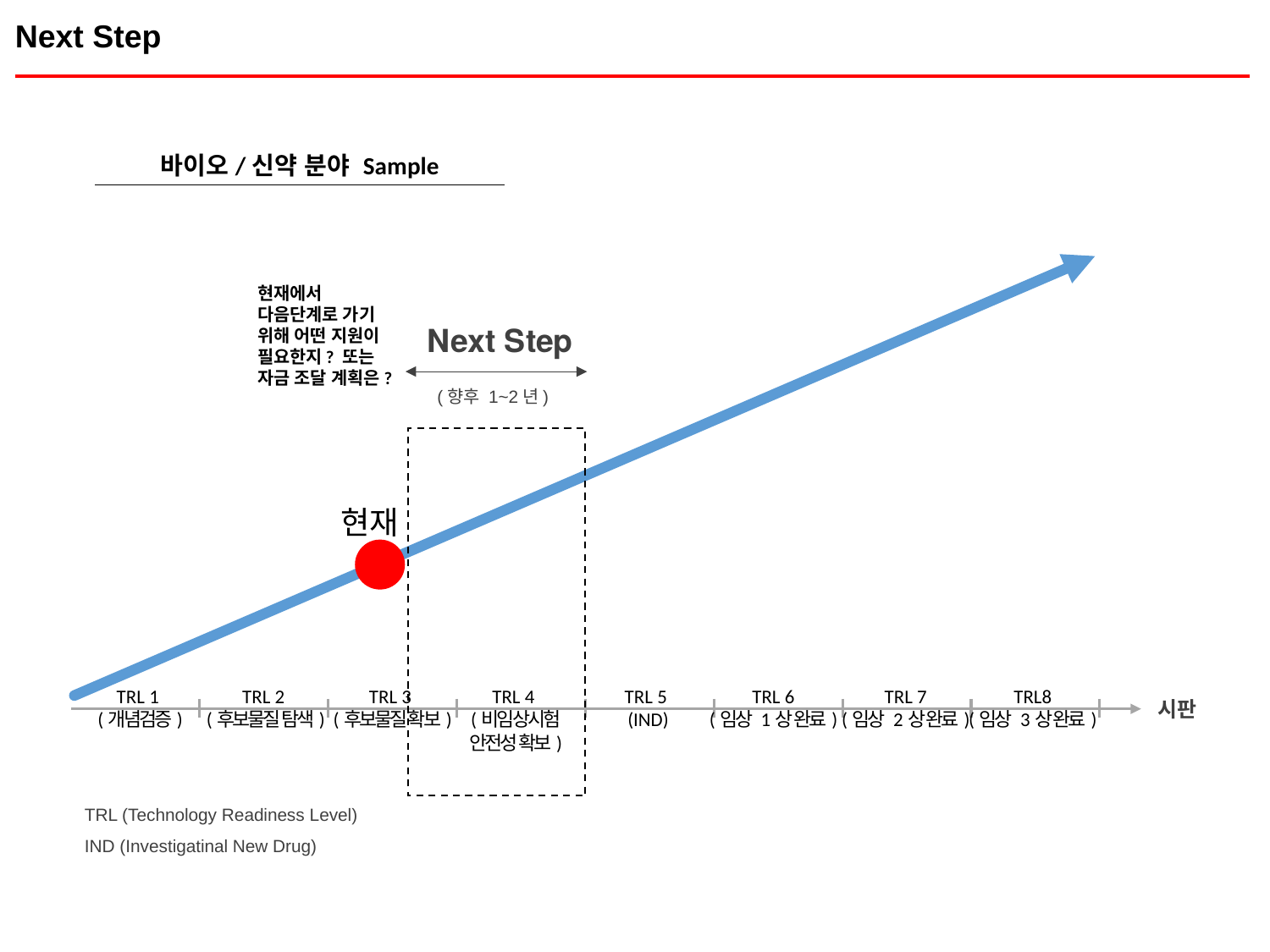

Next Step
바이오/신약 분야 Sample

시판
TRL 1
(개념검증)
TRL 2
(후보물질 탐색)
TRL 3
(후보물질 확보)
TRL 4
(비임상시험
안전성 확보)
TRL 5
(IND)
TRL 6
(임상 1상 완료)
TRL 7
(임상 2상 완료)
TRL8
(임상 3상 완료)
TRL (Technology Readiness Level)
IND (Investigatinal New Drug)
현재에서 다음단계로 가기 위해 어떤 지원이 필요한지? 또는 자금 조달 계획은?
Next Step
(향후 1~2년)
현재